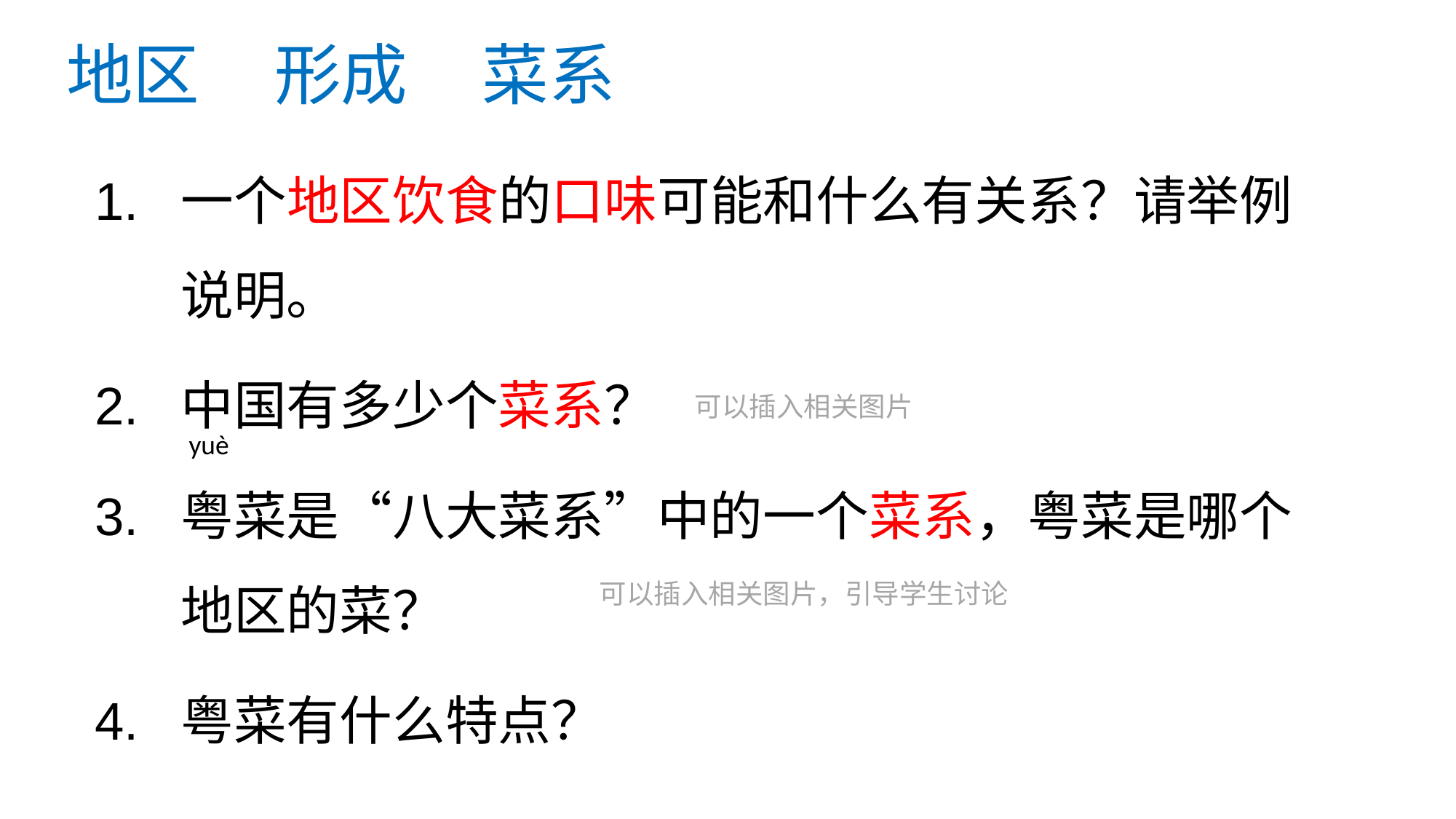

# 地区     形成     菜系
一个地区饮食的口味可能和什么有关系？请举例说明。
中国有多少个菜系？
粤菜是“八大菜系”中的一个菜系，粤菜是哪个地区的菜？
粤菜有什么特点？
可以插入相关图片
yuè
可以插入相关图片，引导学生讨论